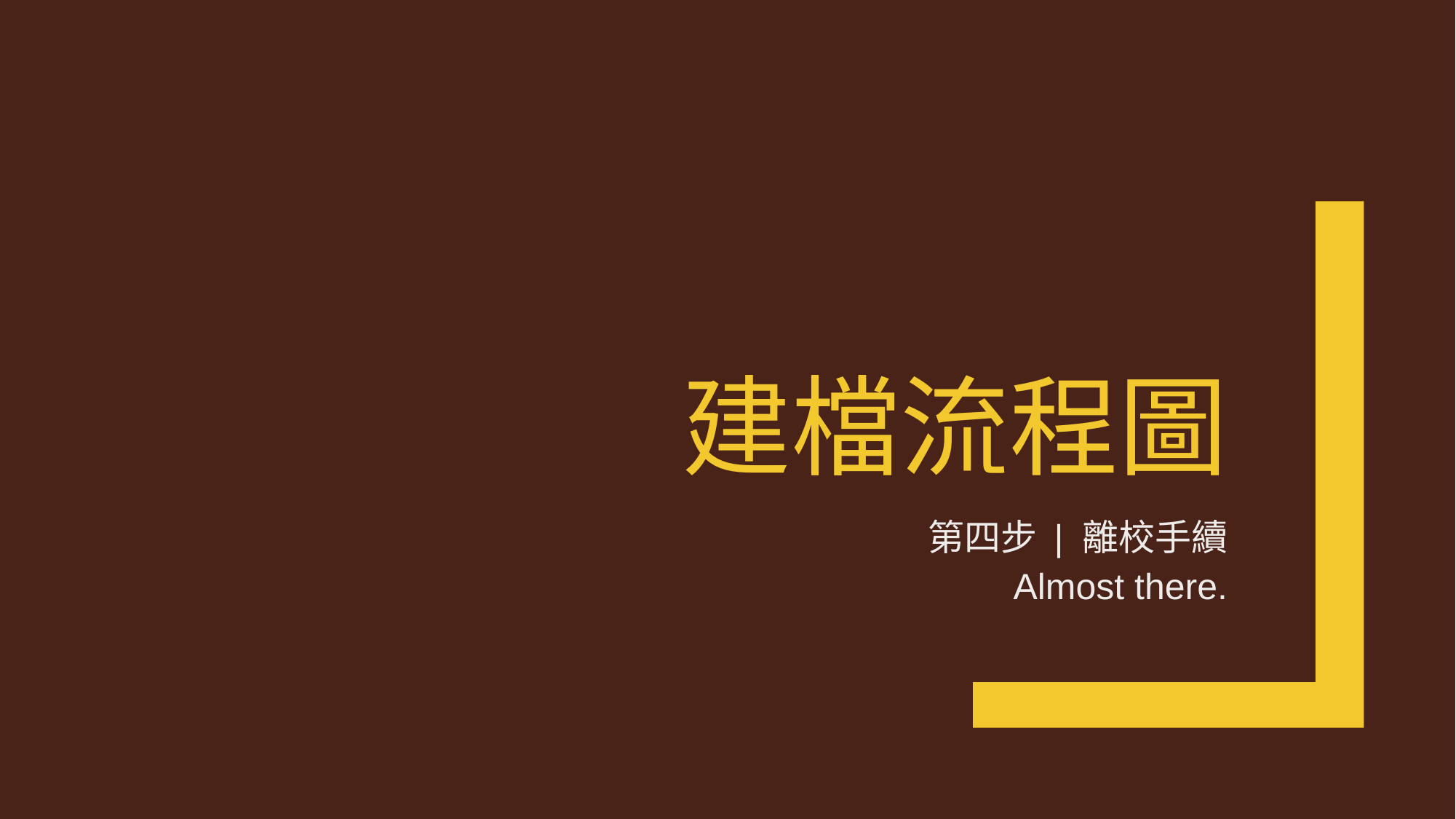

# 建檔流程圖
第四步 | 離校手續
Almost there.